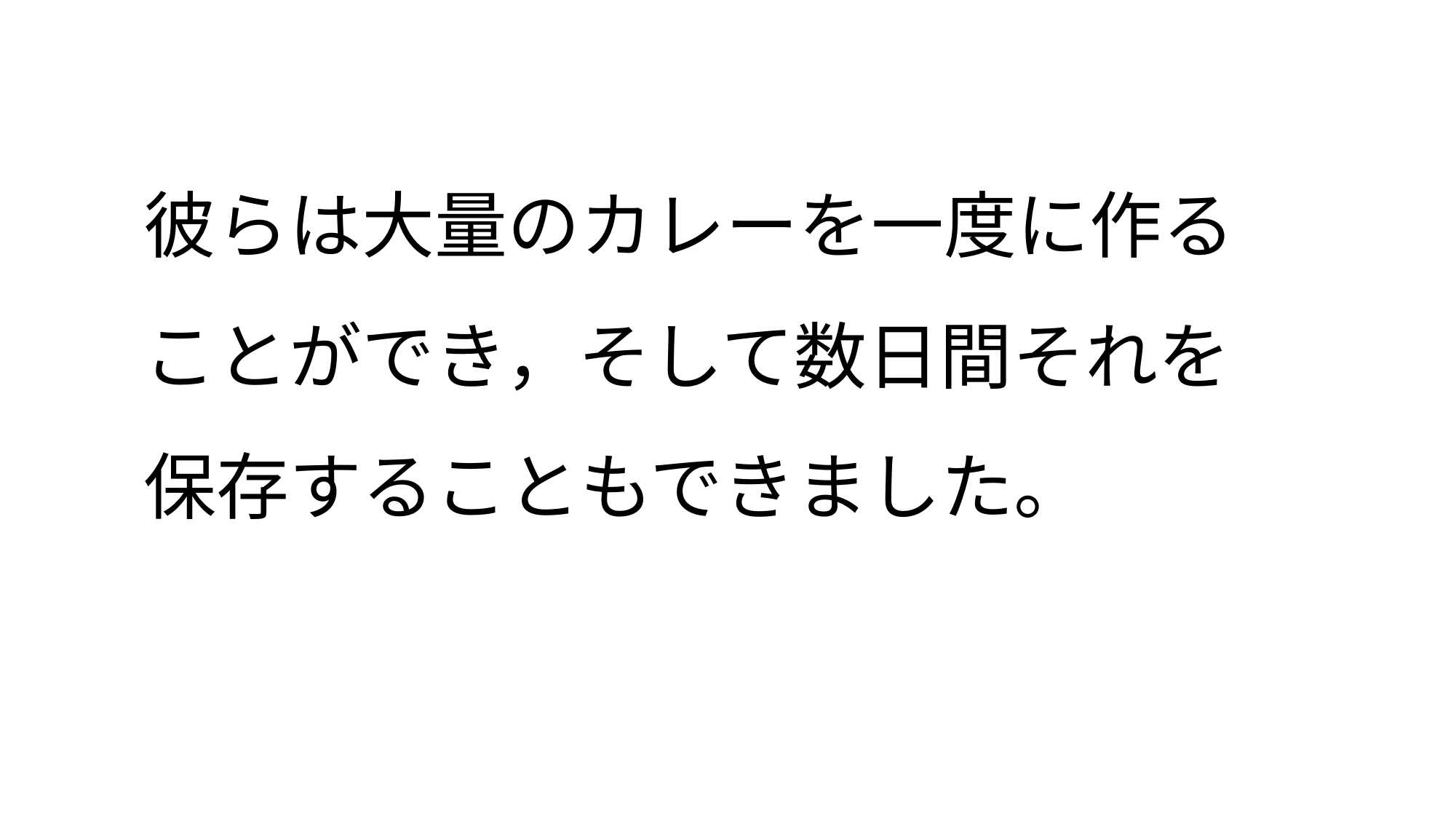

彼らは大量のカレーを一度に作ることができ，そして数日間それを保存することもできました。